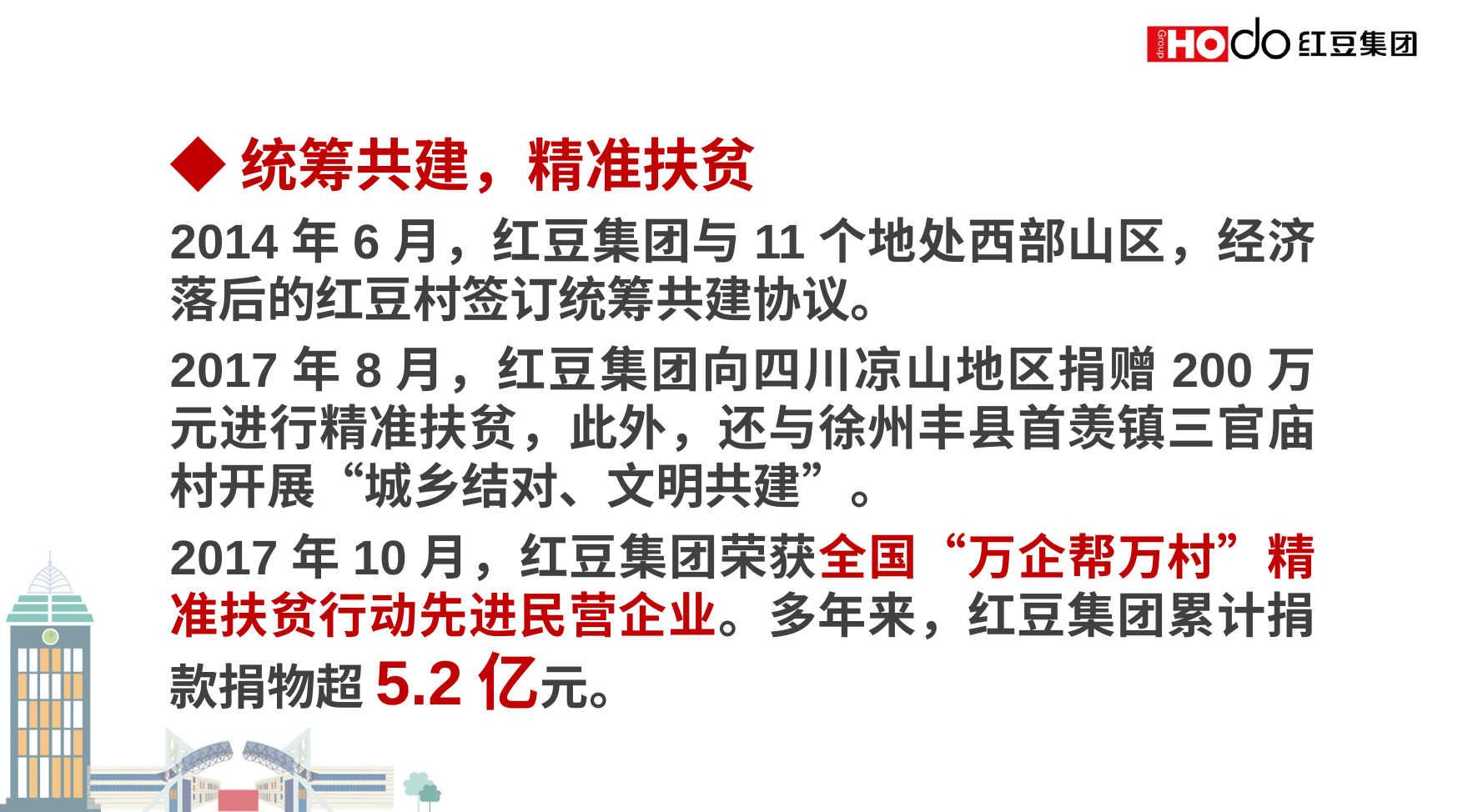

◆统筹共建，精准扶贫
2014年6月，红豆集团与11个地处西部山区，经济落后的红豆村签订统筹共建协议。
2017年8月，红豆集团向四川凉山地区捐赠200万元进行精准扶贫，此外，还与徐州丰县首羡镇三官庙村开展“城乡结对、文明共建”。
2017年10月，红豆集团荣获全国“万企帮万村”精准扶贫行动先进民营企业。多年来，红豆集团累计捐款捐物超5.2亿元。